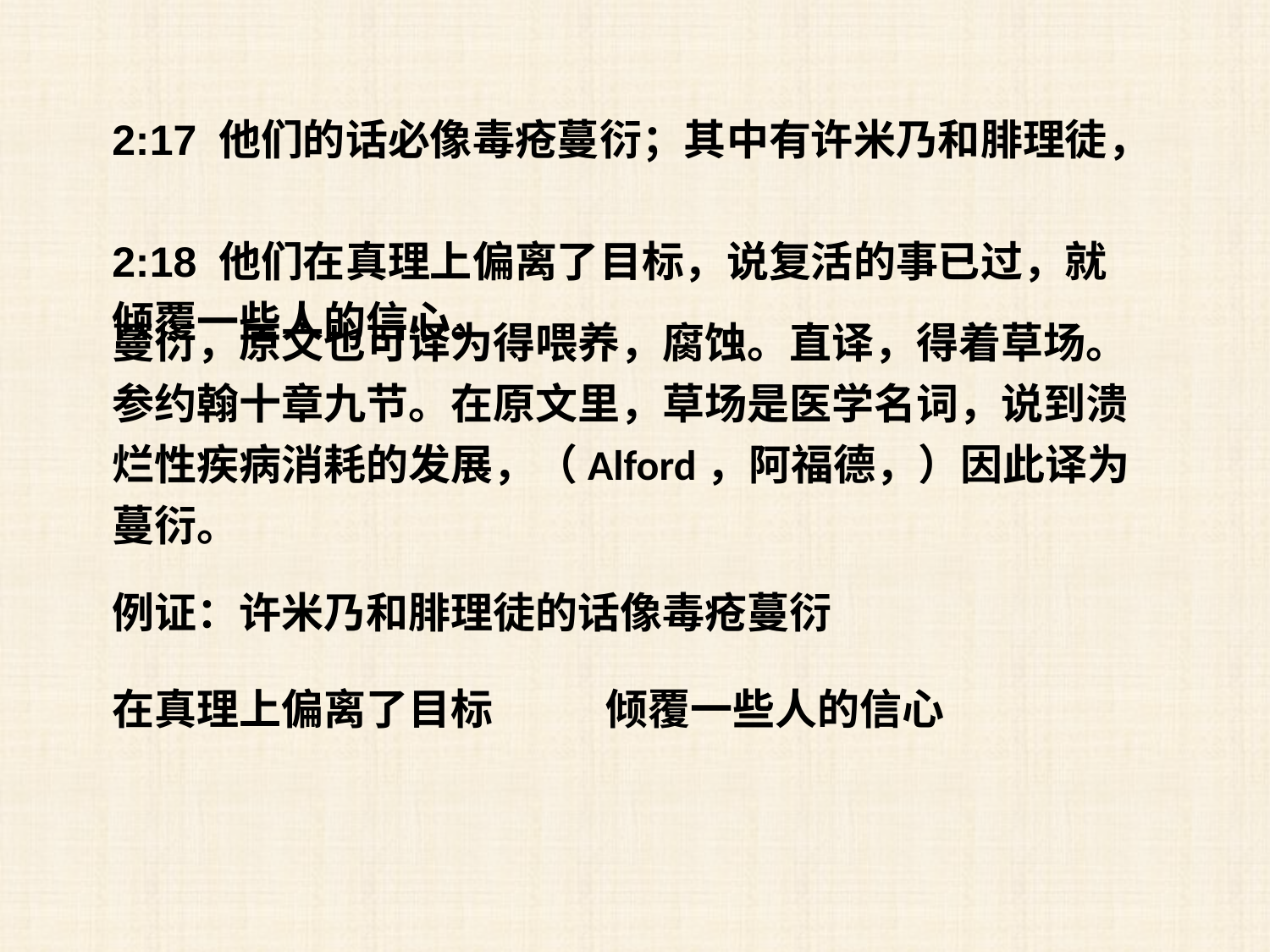

2:17 他们的话必像毒疮蔓衍；其中有许米乃和腓理徒，
2:18 他们在真理上偏离了目标，说复活的事已过，就倾覆一些人的信心。
蔓衍，原文也可译为得喂养，腐蚀。直译，得着草场。参约翰十章九节。在原文里，草场是医学名词，说到溃烂性疾病消耗的发展，（Alford，阿福德，）因此译为蔓衍。
例证：许米乃和腓理徒的话像毒疮蔓衍
在真理上偏离了目标
倾覆一些人的信心